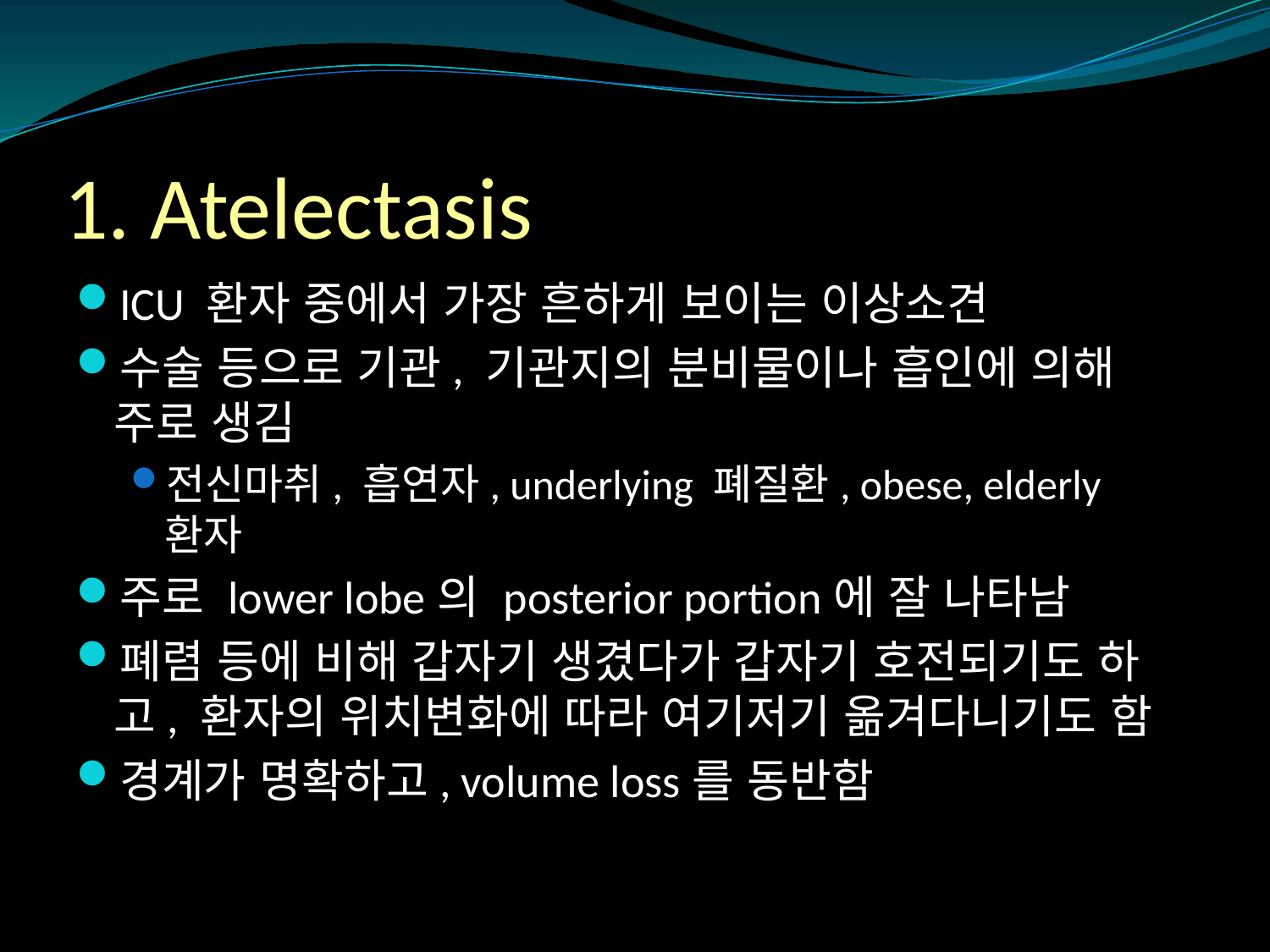

# 1. Atelectasis
ICU 환자 중에서 가장 흔하게 보이는 이상소견
수술 등으로 기관, 기관지의 분비물이나 흡인에 의해 주로 생김
전신마취, 흡연자, underlying 폐질환, obese, elderly 환자
주로 lower lobe의 posterior portion에 잘 나타남
폐렴 등에 비해 갑자기 생겼다가 갑자기 호전되기도 하고, 환자의 위치변화에 따라 여기저기 옮겨다니기도 함
경계가 명확하고, volume loss를 동반함